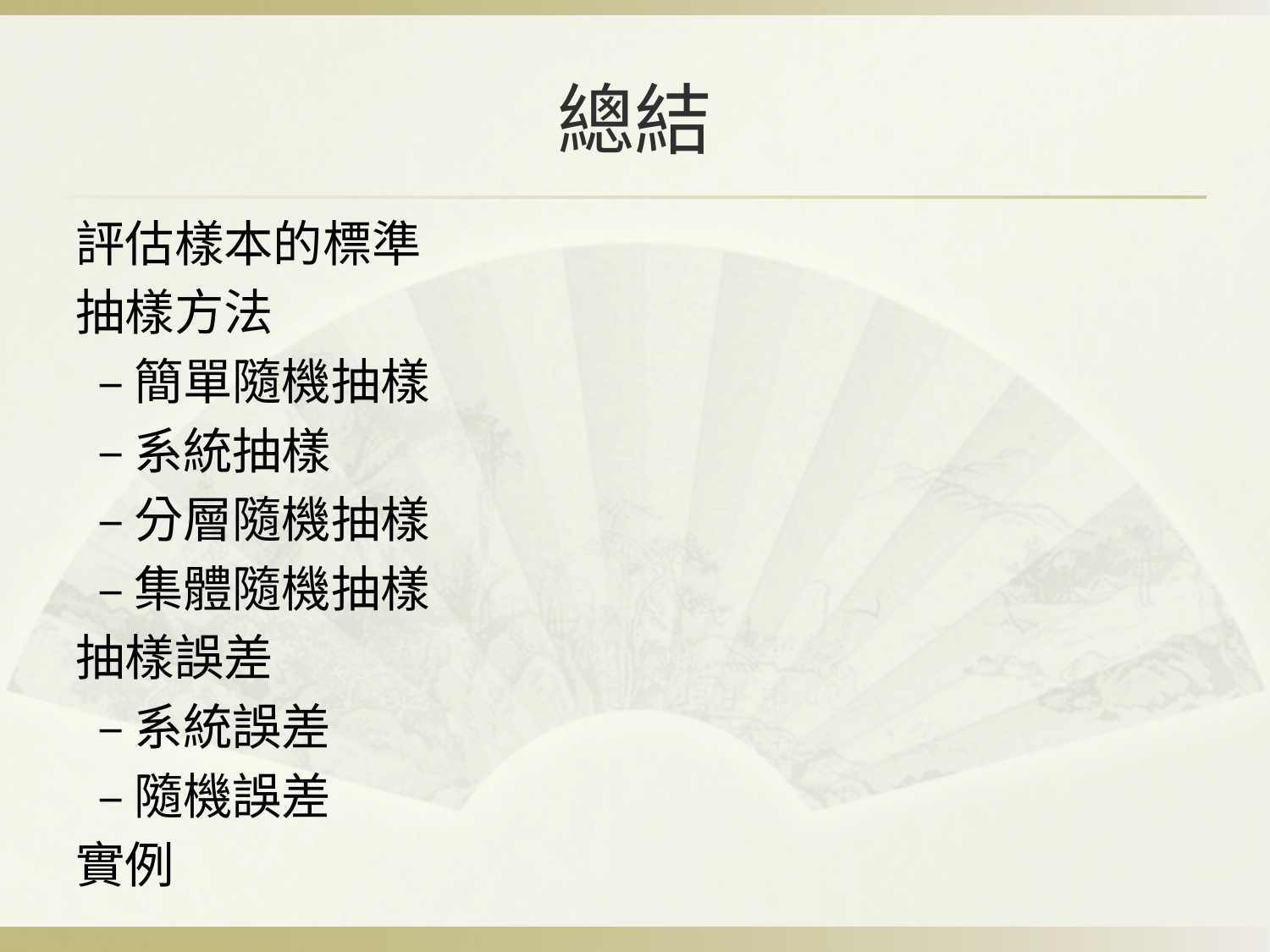

# 總結
評估樣本的標準
抽樣方法
  –簡單隨機抽樣
  –系統抽樣
  –分層隨機抽樣
  –集體隨機抽樣
抽樣誤差
  –系統誤差
  –隨機誤差
實例